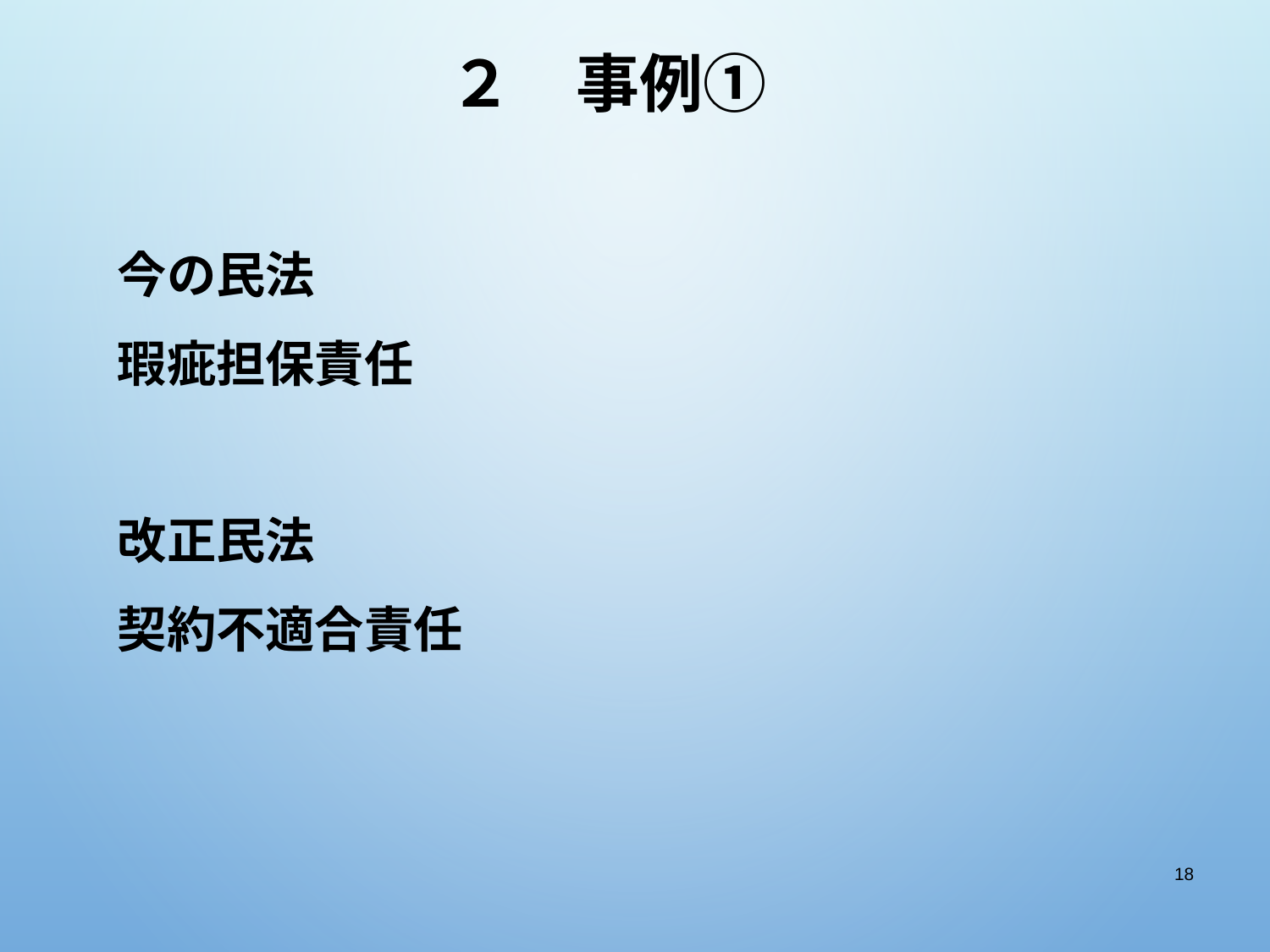

# ２　事例①
今の民法
瑕疵担保責任

改正民法
契約不適合責任

18